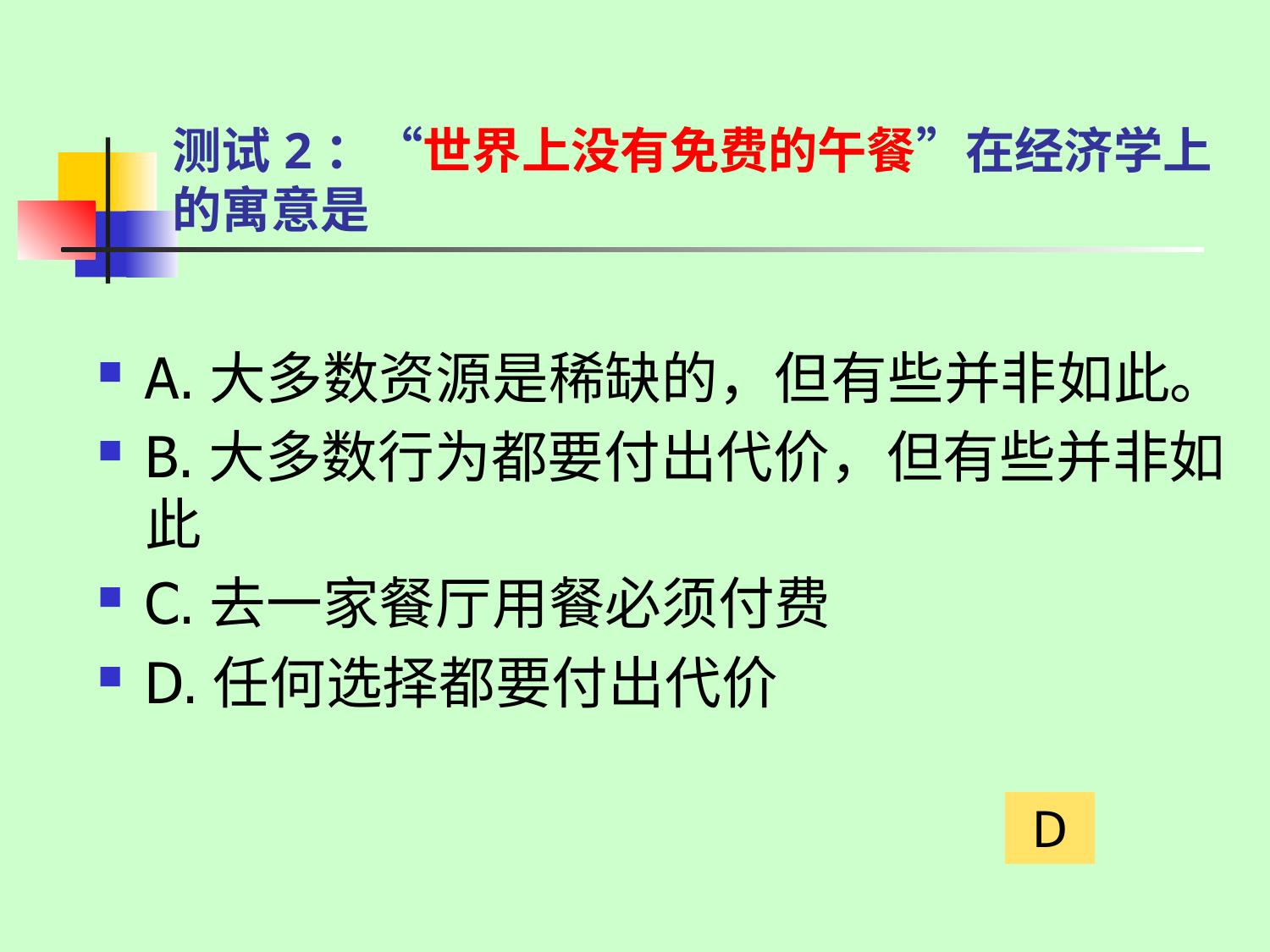

# 测试2：“世界上没有免费的午餐”在经济学上的寓意是
A.大多数资源是稀缺的，但有些并非如此。
B.大多数行为都要付出代价，但有些并非如此
C.去一家餐厅用餐必须付费
D.任何选择都要付出代价
D